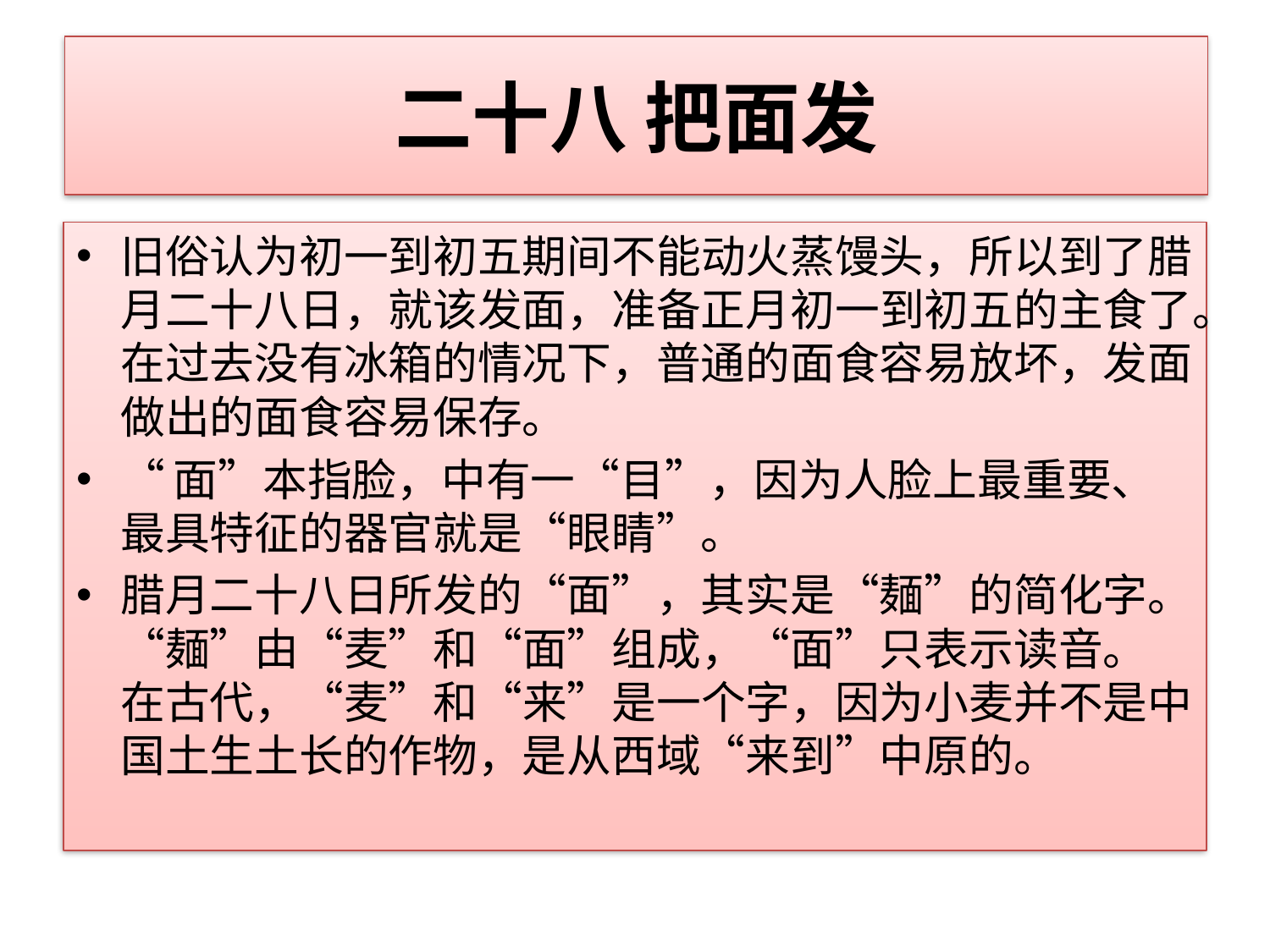

# 二十八 把面发
旧俗认为初一到初五期间不能动火蒸馒头，所以到了腊月二十八日，就该发面，准备正月初一到初五的主食了。在过去没有冰箱的情况下，普通的面食容易放坏，发面做出的面食容易保存。
“面”本指脸，中有一“目”，因为人脸上最重要、最具特征的器官就是“眼睛”。
腊月二十八日所发的“面”，其实是“麺”的简化字。“麺”由“麦”和“面”组成，“面”只表示读音。 在古代，“麦”和“来”是一个字，因为小麦并不是中国土生土长的作物，是从西域“来到”中原的。